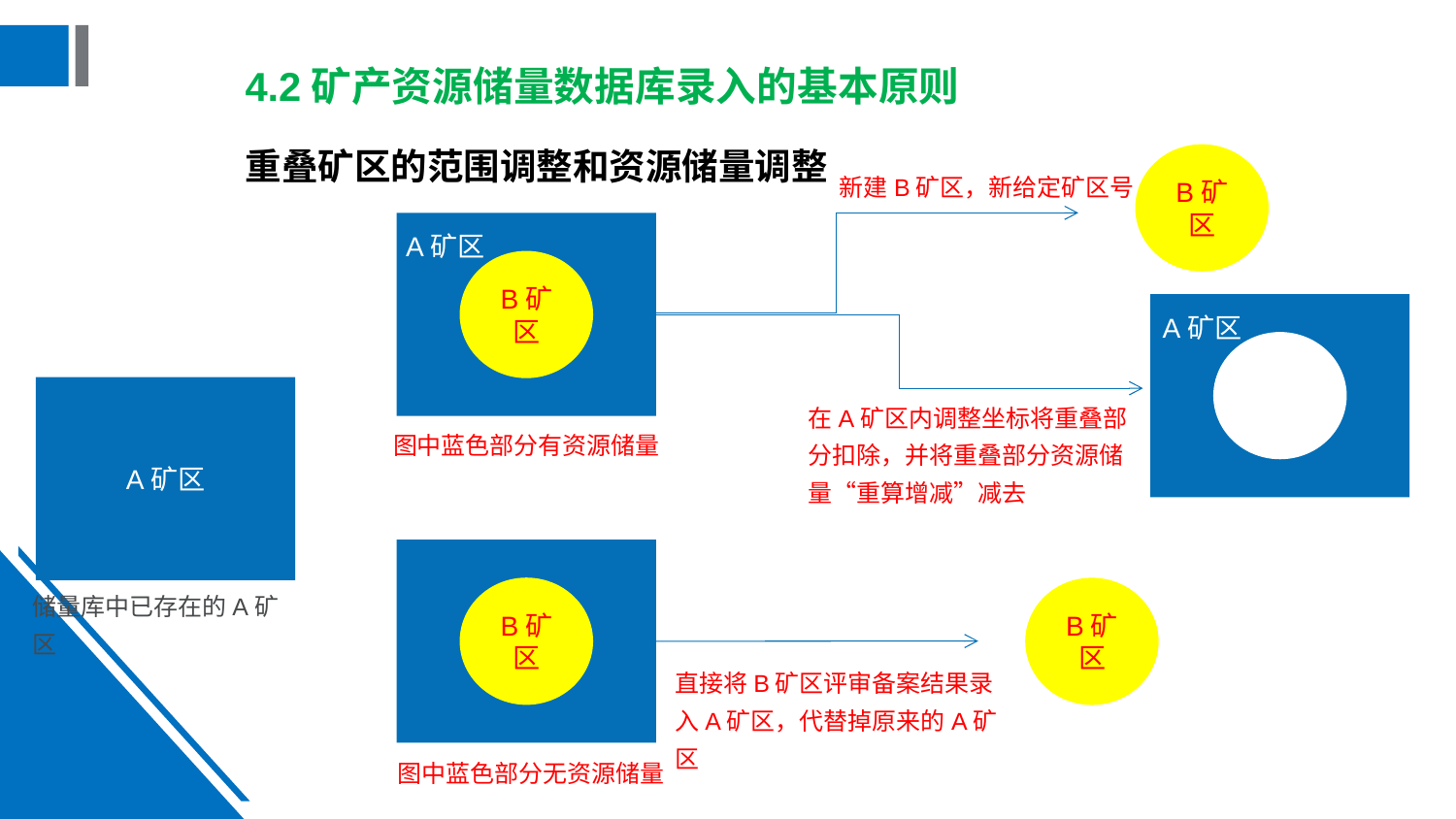

4.2矿产资源储量数据库录入的基本原则
重叠矿区的范围调整和资源储量调整

B矿区
新建B矿区，新给定矿区号
A矿区
A矿区
B矿区
A矿区
A矿区
B矿区
A矿区
在A矿区内调整坐标将重叠部分扣除，并将重叠部分资源储量“重算增减”减去
图中蓝色部分有资源储量
A矿区
储量库中已存在的A矿区
B矿区
B矿区
直接将B矿区评审备案结果录入A矿区，代替掉原来的A矿区
图中蓝色部分无资源储量
45